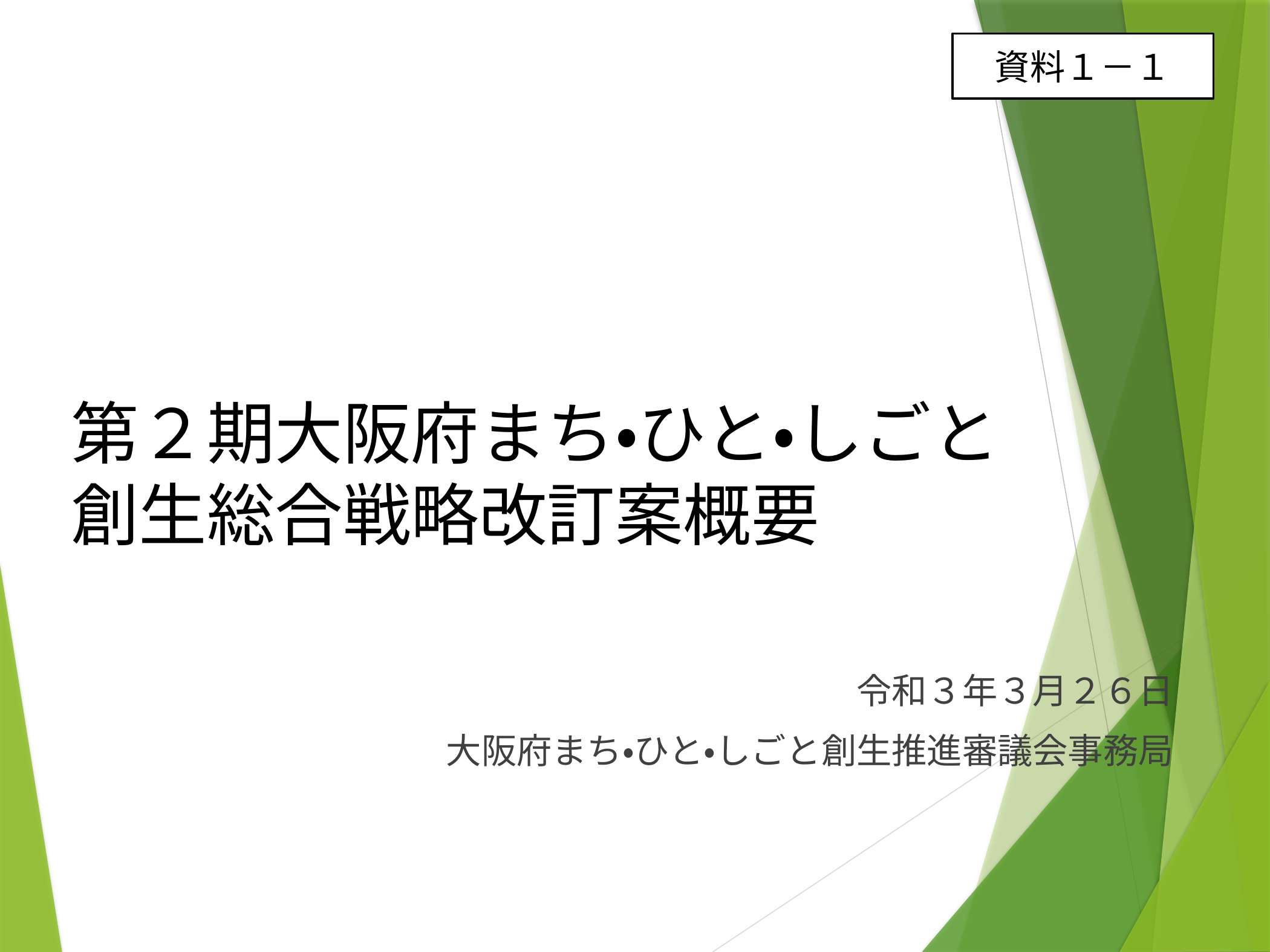

資料１－１
# 第２期大阪府まち・ひと・しごと 創生総合戦略改訂案概要
令和３年３月２６日
大阪府まち・ひと・しごと創生推進審議会事務局